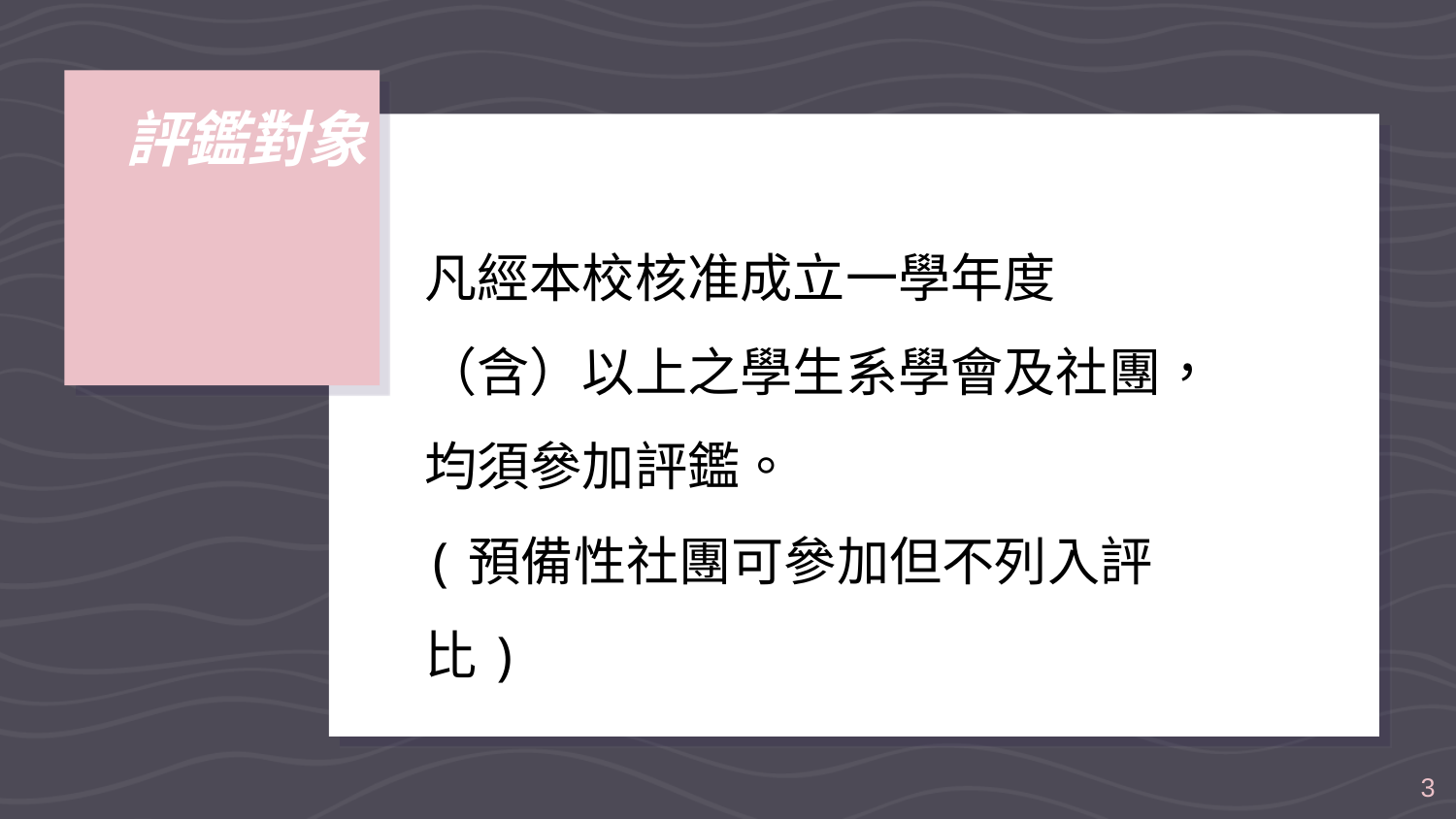

# 評鑑對象
凡經本校核准成立一學年度（含）以上之學生系學會及社團，均須參加評鑑。
(預備性社團可參加但不列入評比)
3